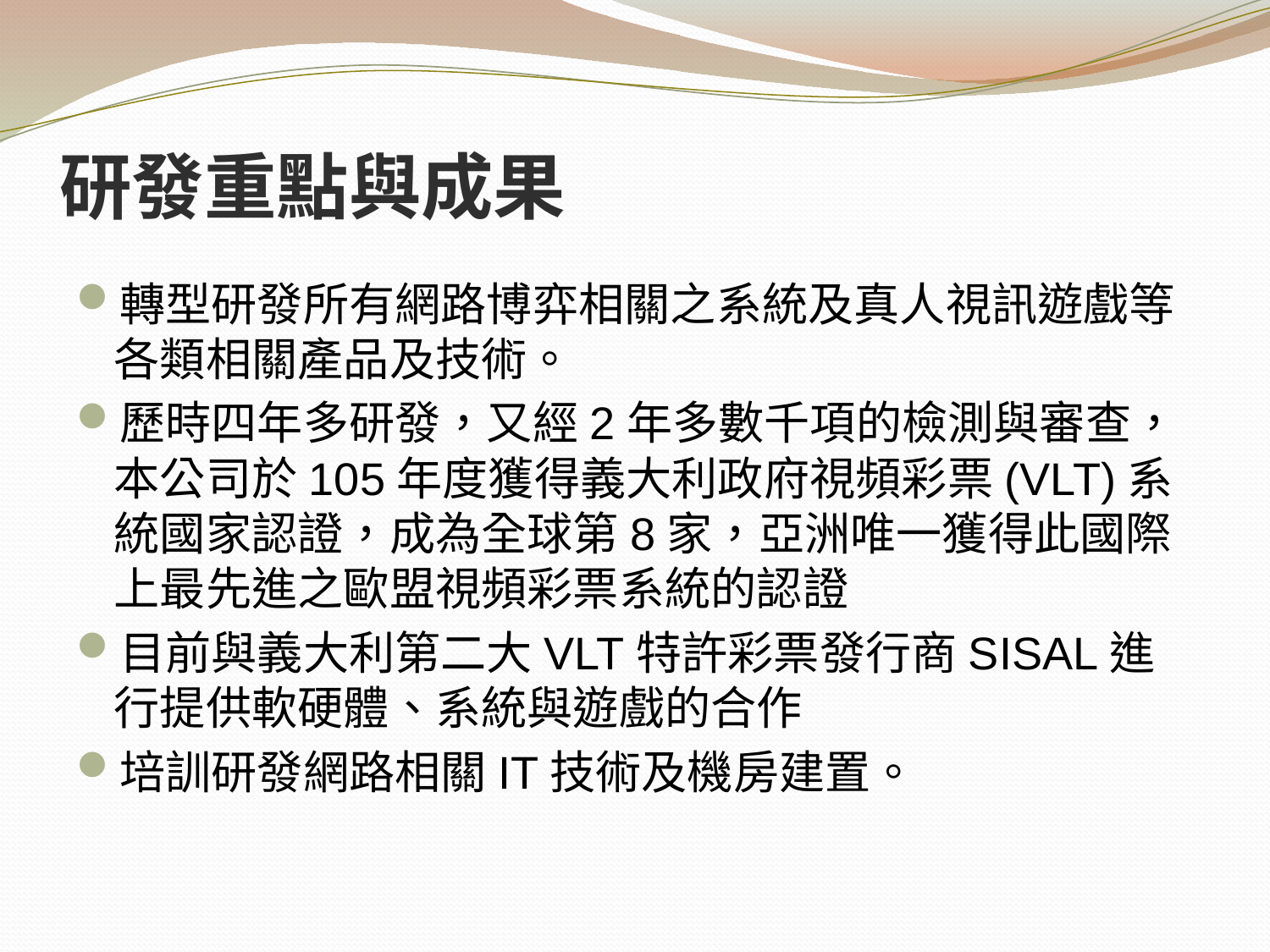

# 研發重點與成果
轉型研發所有網路博弈相關之系統及真人視訊遊戲等各類相關產品及技術。
歷時四年多研發，又經2年多數千項的檢測與審查，本公司於105年度獲得義大利政府視頻彩票(VLT)系統國家認證，成為全球第8家，亞洲唯一獲得此國際上最先進之歐盟視頻彩票系統的認證
目前與義大利第二大VLT特許彩票發行商SISAL進行提供軟硬體、系統與遊戲的合作
培訓研發網路相關IT技術及機房建置。